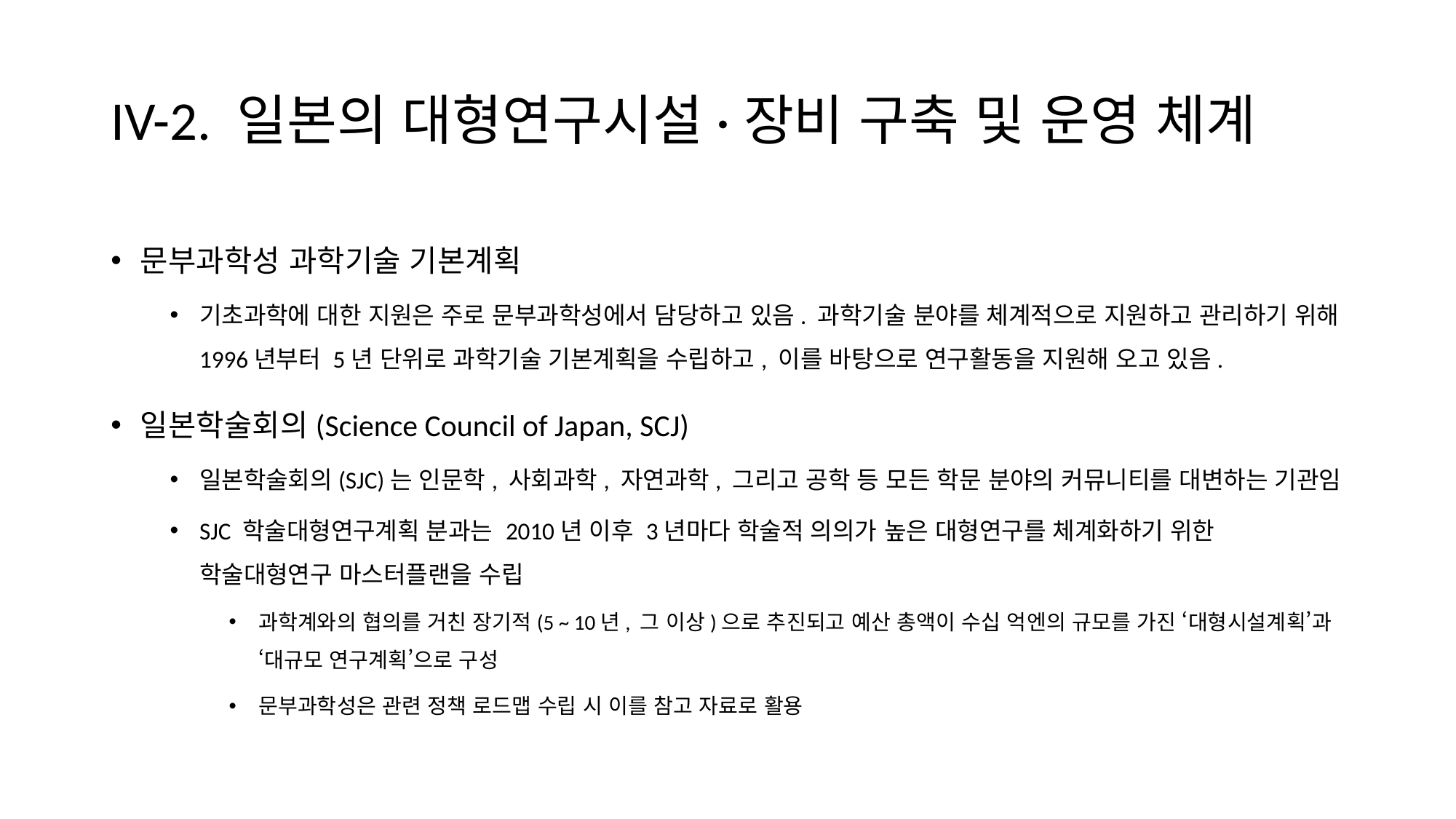

# IV-2. 일본의 대형연구시설·장비 구축 및 운영 체계
문부과학성 과학기술 기본계획
기초과학에 대한 지원은 주로 문부과학성에서 담당하고 있음. 과학기술 분야를 체계적으로 지원하고 관리하기 위해 1996년부터 5년 단위로 과학기술 기본계획을 수립하고, 이를 바탕으로 연구활동을 지원해 오고 있음.
일본학술회의(Science Council of Japan, SCJ)
일본학술회의(SJC)는 인문학, 사회과학, 자연과학, 그리고 공학 등 모든 학문 분야의 커뮤니티를 대변하는 기관임
SJC 학술대형연구계획 분과는 2010년 이후 3년마다 학술적 의의가 높은 대형연구를 체계화하기 위한 학술대형연구 마스터플랜을 수립
과학계와의 협의를 거친 장기적(5 ~ 10년, 그 이상)으로 추진되고 예산 총액이 수십 억엔의 규모를 가진 ‘대형시설계획’과 ‘대규모 연구계획’으로 구성
문부과학성은 관련 정책 로드맵 수립 시 이를 참고 자료로 활용